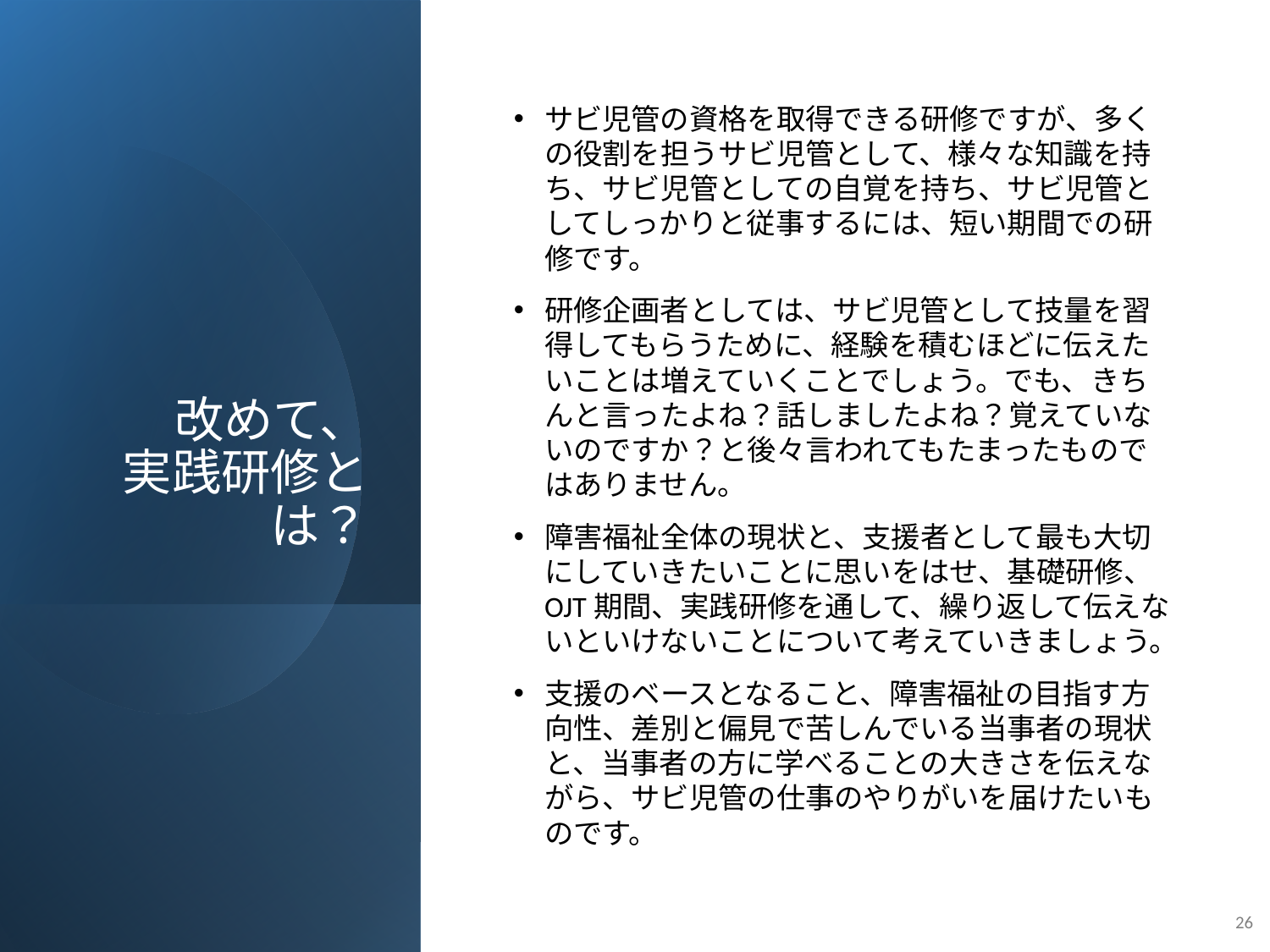

# 改めて、 実践研修とは？
サビ児管の資格を取得できる研修ですが、多くの役割を担うサビ児管として、様々な知識を持ち、サビ児管としての自覚を持ち、サビ児管としてしっかりと従事するには、短い期間での研修です。
研修企画者としては、サビ児管として技量を習得してもらうために、経験を積むほどに伝えたいことは増えていくことでしょう。でも、きちんと言ったよね？話しましたよね？覚えていないのですか？と後々言われてもたまったものではありません。
障害福祉全体の現状と、支援者として最も大切にしていきたいことに思いをはせ、基礎研修、OJT期間、実践研修を通して、繰り返して伝えないといけないことについて考えていきましょう。
支援のベースとなること、障害福祉の目指す方向性、差別と偏見で苦しんでいる当事者の現状と、当事者の方に学べることの大きさを伝えながら、サビ児管の仕事のやりがいを届けたいものです。

26